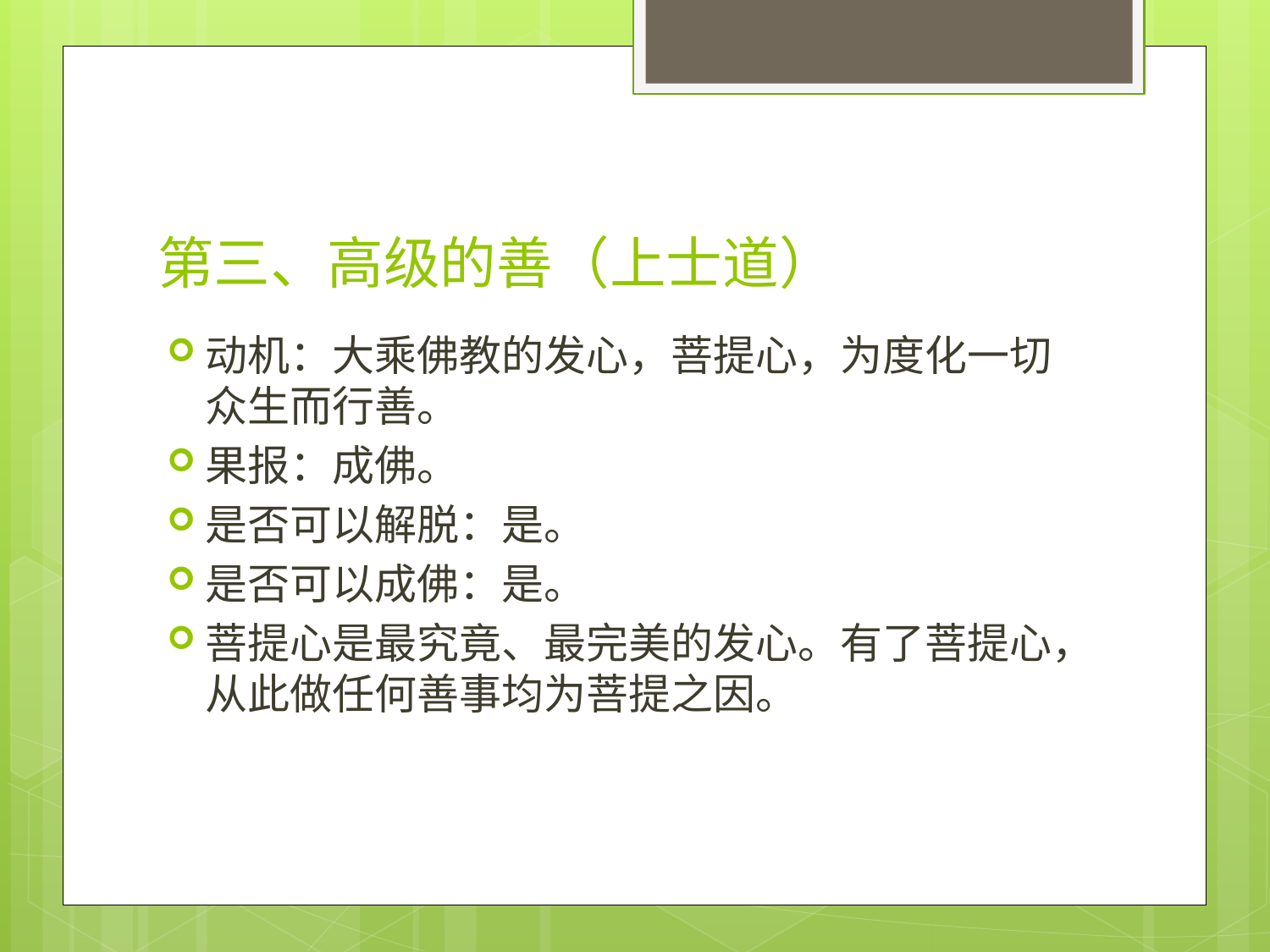

# 第三、高级的善（上士道）
动机：大乘佛教的发心，菩提心，为度化一切众生而行善。
果报：成佛。
是否可以解脱：是。
是否可以成佛：是。
菩提心是最究竟、最完美的发心。有了菩提心，从此做任何善事均为菩提之因。